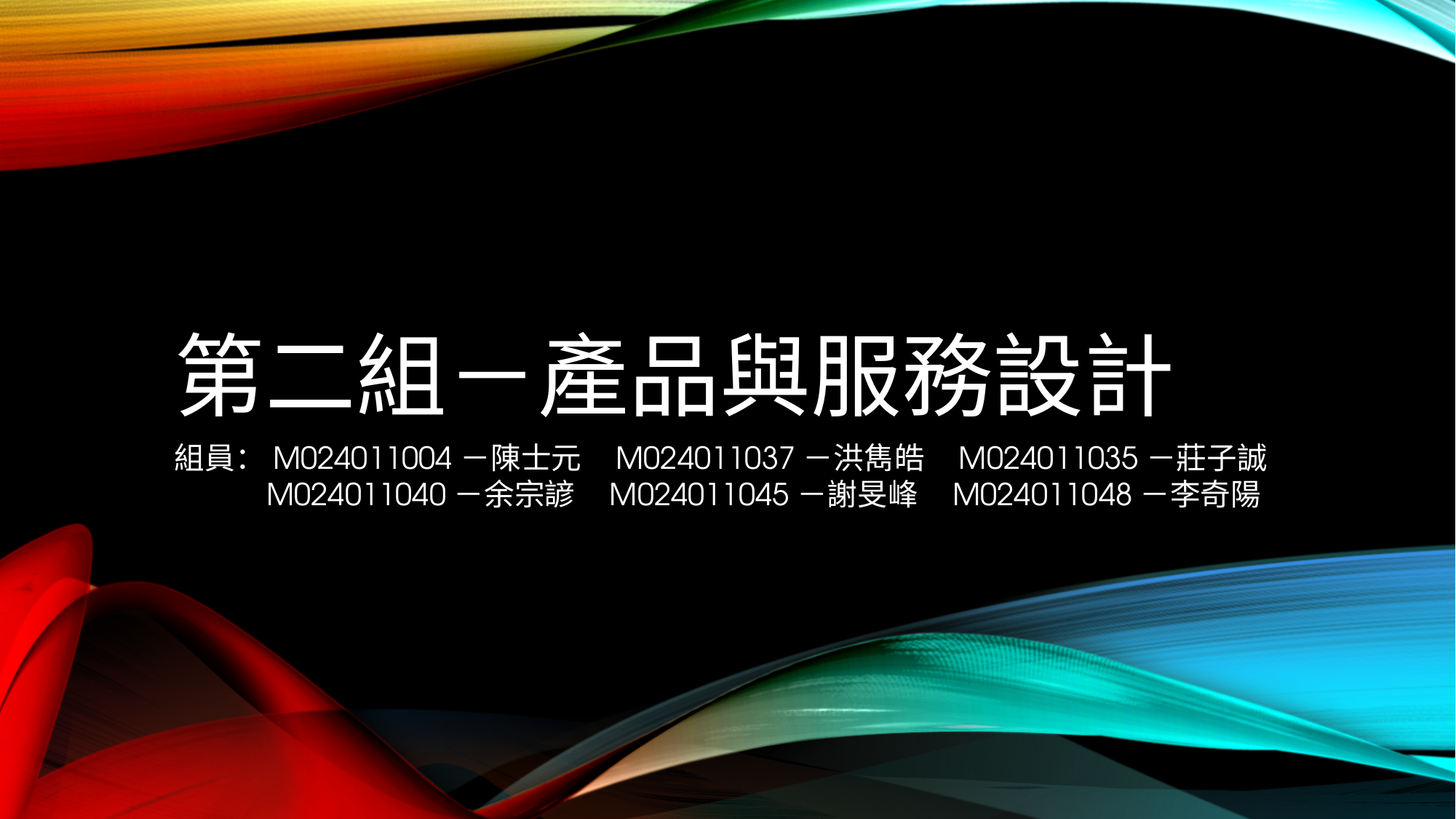

第二組－產品與服務設計
組員：M024011004－陳士元    M024011037－洪雋皓    M024011035－莊子誠
           M024011040－余宗諺    M024011045－謝旻峰    M024011048－李奇陽